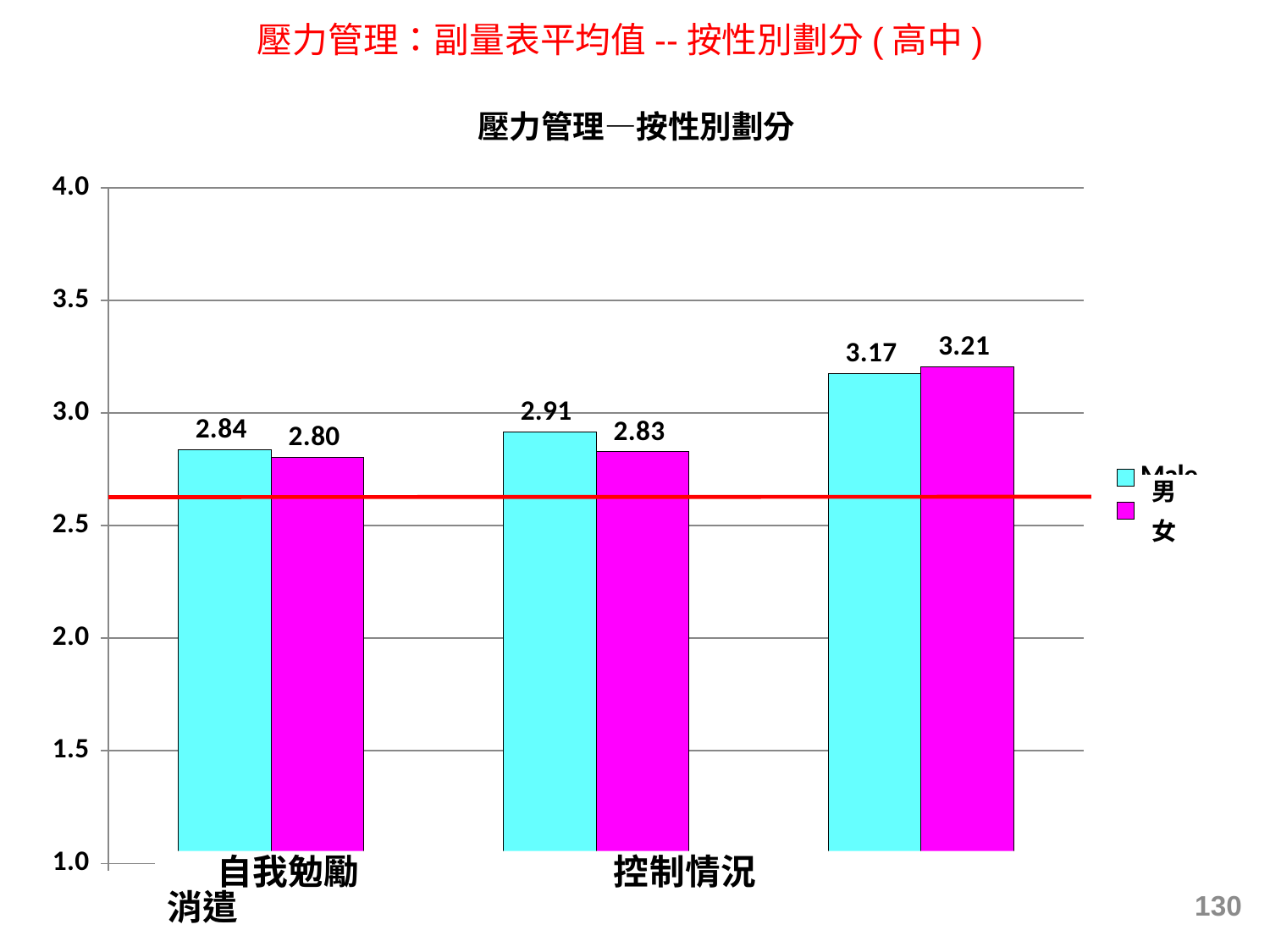

壓力管理：副量表平均值--按性別劃分(高中)

### Chart: 壓力管理—按性別劃分

| Category | Male | Female |
|---|---|---|
| Self Encouragement | 2.8371453324669638 | 2.803074295473959 |
| Situation control | 2.9147823261858377 | 2.8278426347759757 |
| Recreation | 3.1744559922052527 | 3.2060804401441874 |
130